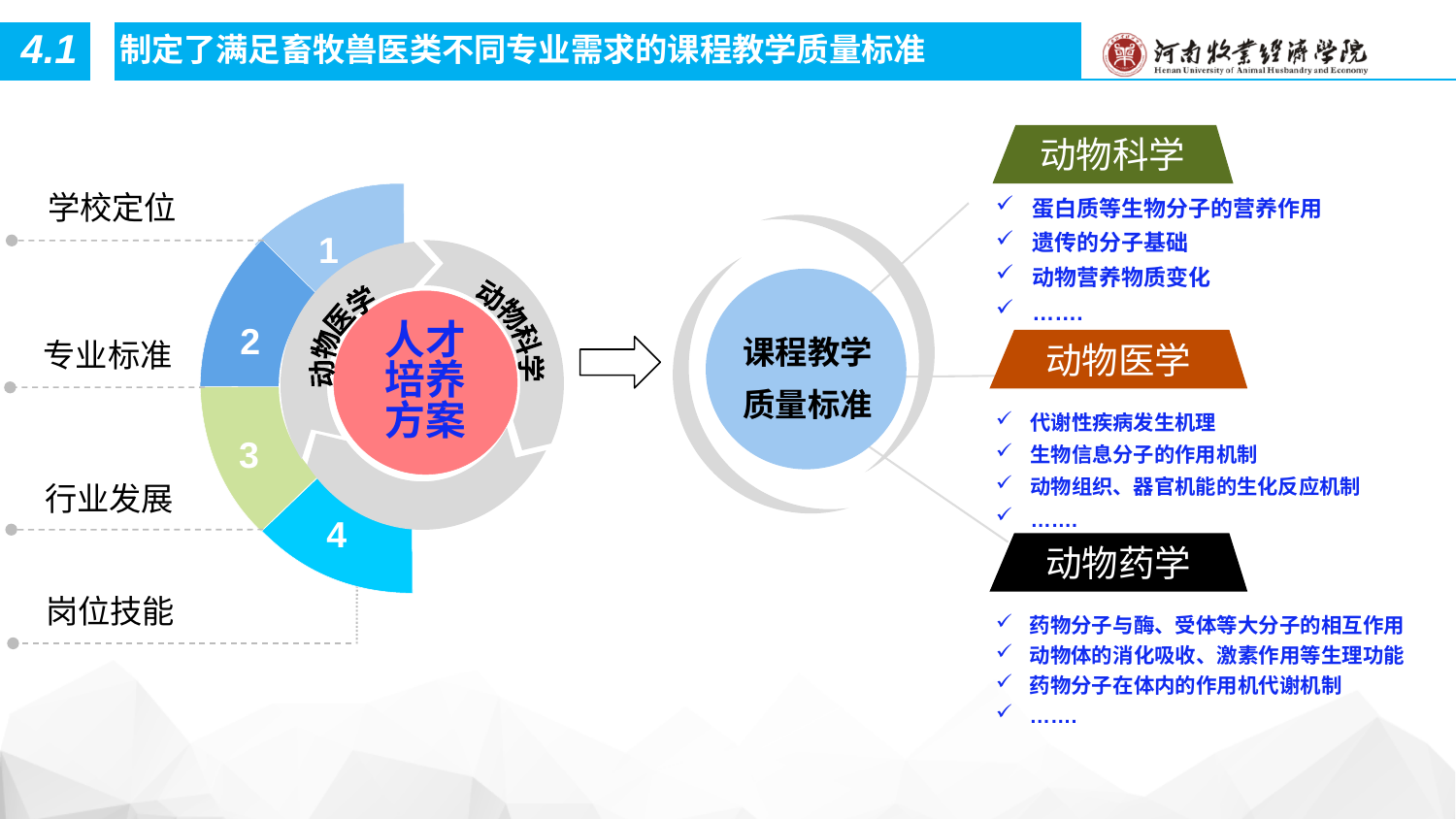

动物药学
4.1
制定了满足畜牧兽医类不同专业需求的课程教学质量标准
动物科学
动物医学
蛋白质等生物分子的营养作用
遗传的分子基础
动物营养物质变化
…….

学校定位

动物科学

1

人才
培养
方案
2
课程教学
质量标准
专业标准
动物医学

代谢性疾病发生机理
生物信息分子的作用机制
动物组织、器官机能的生化反应机制
…….

3

行业发展
4
动物药学
岗位技能
药物分子与酶、受体等大分子的相互作用
动物体的消化吸收、激素作用等生理功能
药物分子在体内的作用机代谢机制
…….